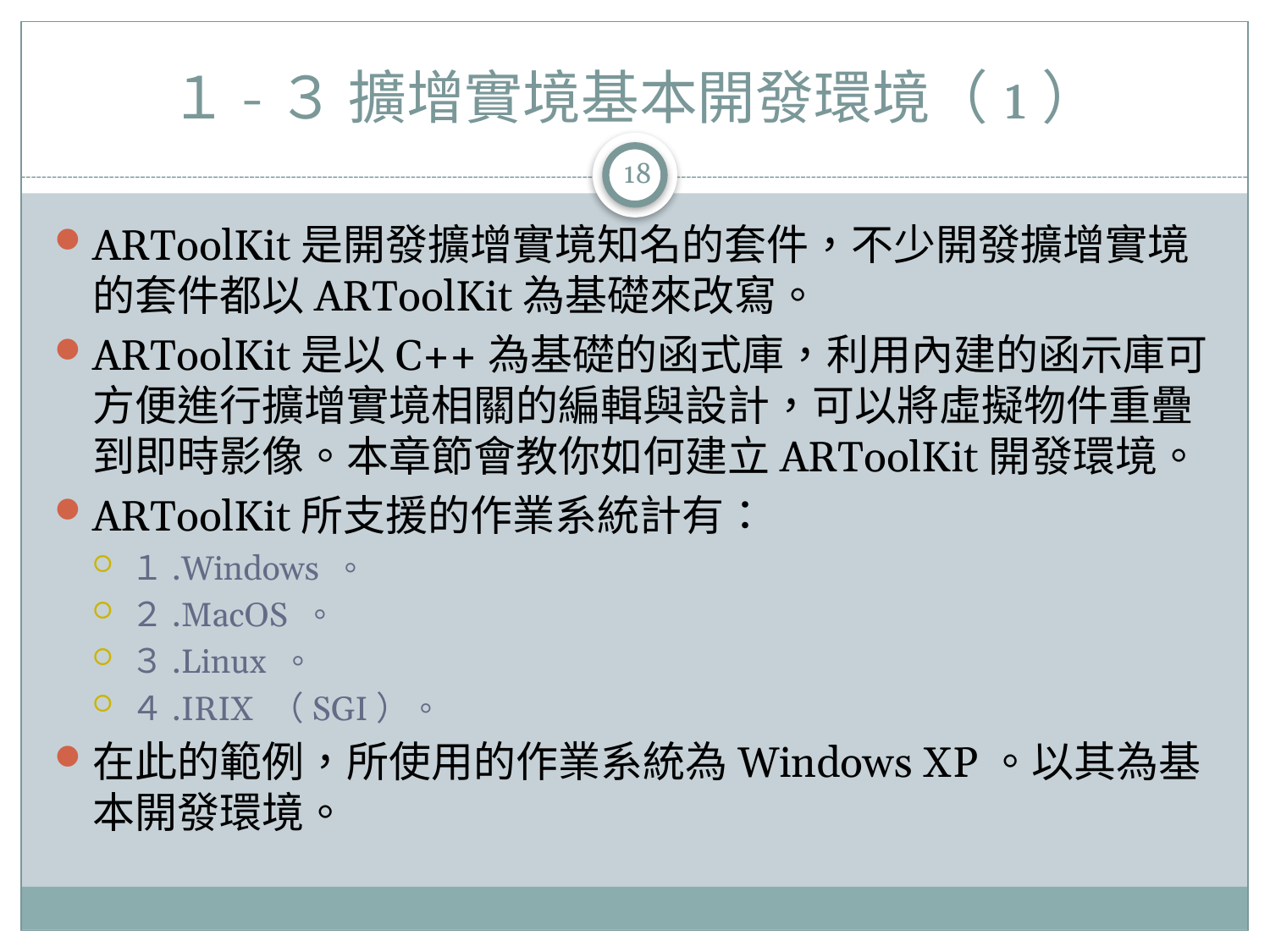

# １-３ 擴增實境基本開發環境（1）
18
ARToolKit是開發擴增實境知名的套件，不少開發擴增實境的套件都以ARToolKit為基礎來改寫。
ARToolKit是以C++為基礎的函式庫，利用內建的函示庫可方便進行擴增實境相關的編輯與設計，可以將虛擬物件重疊到即時影像。本章節會教你如何建立ARToolKit開發環境。
ARToolKit所支援的作業系統計有：
１.Windows 。
２.MacOS 。
３.Linux 。
４.IRIX （SGI）。
在此的範例，所使用的作業系統為Windows XP。以其為基本開發環境。